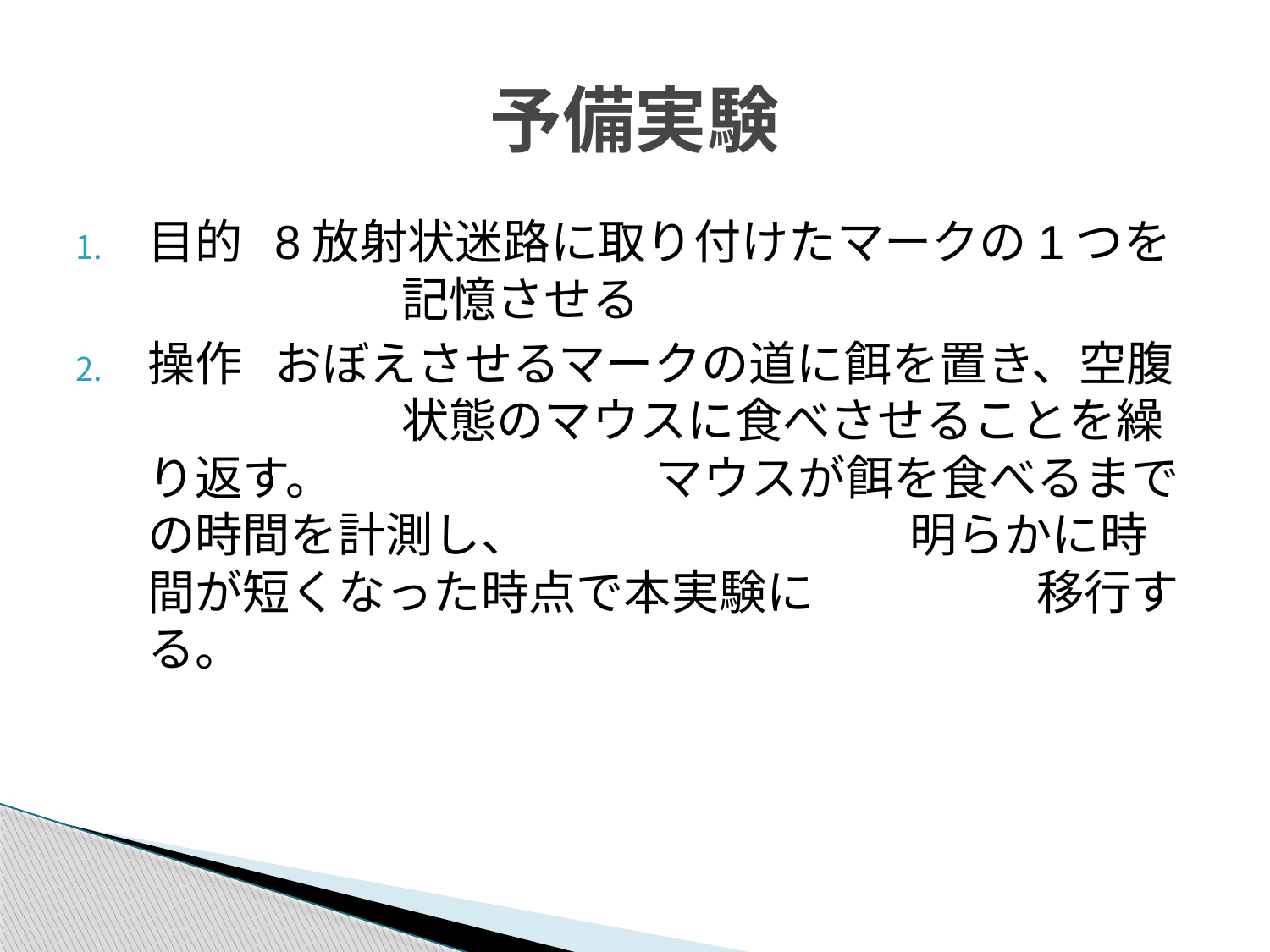

# 予備実験
目的	8放射状迷路に取り付けたマークの1つを		記憶させる
操作	おぼえさせるマークの道に餌を置き、空腹		状態のマウスに食べさせることを繰り返す。			マウスが餌を食べるまでの時間を計測し、			明らかに時間が短くなった時点で本実験に		移行する。